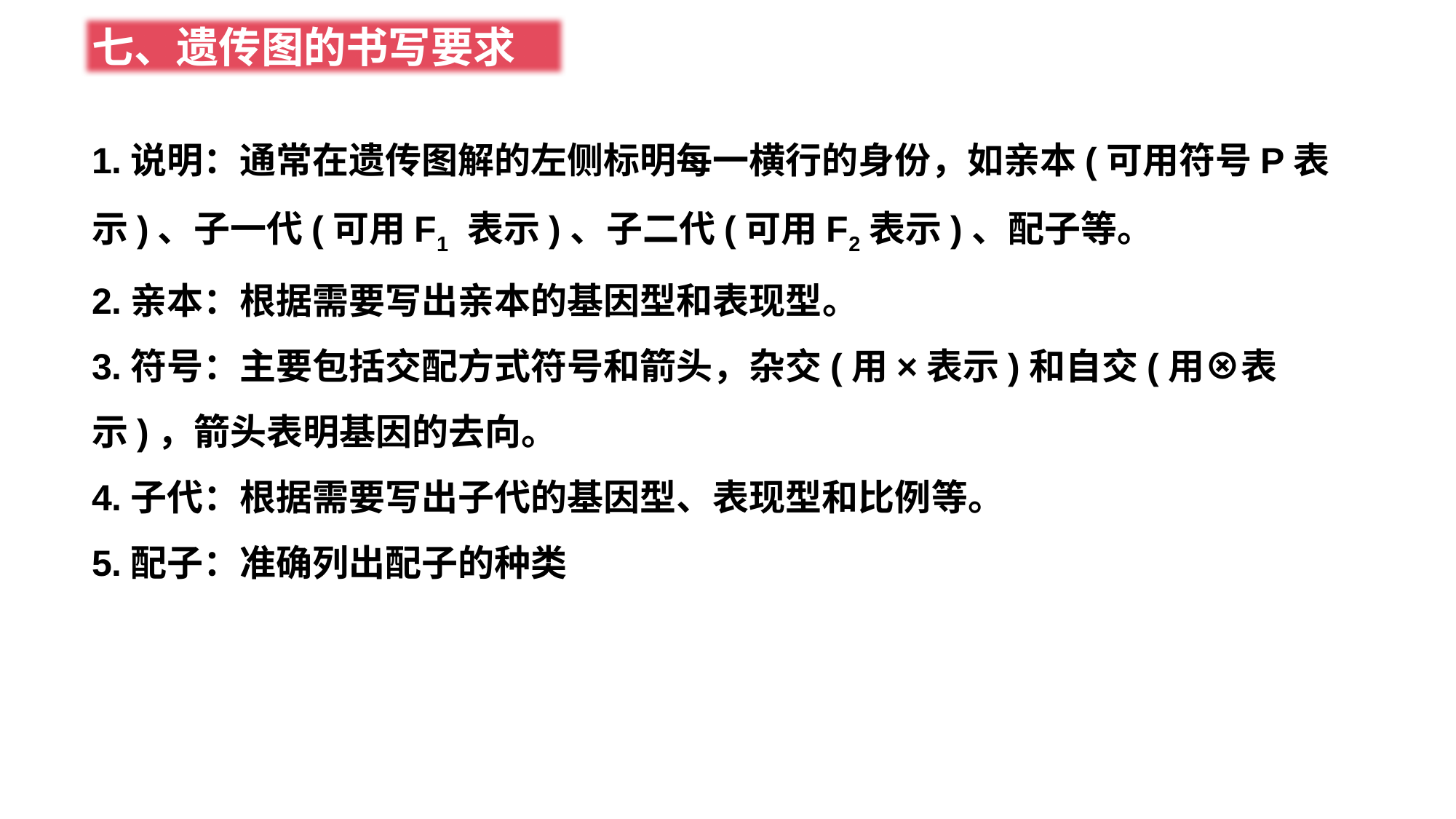

七、遗传图的书写要求
1.说明：通常在遗传图解的左侧标明每一横行的身份，如亲本(可用符号P表示)、子一代(可用F1 表示)、子二代(可用F2表示)、配子等。
2.亲本：根据需要写出亲本的基因型和表现型。
3.符号：主要包括交配方式符号和箭头，杂交(用×表示)和自交(用⊗表示)，箭头表明基因的去向。
4.子代：根据需要写出子代的基因型、表现型和比例等。
5.配子：准确列出配子的种类